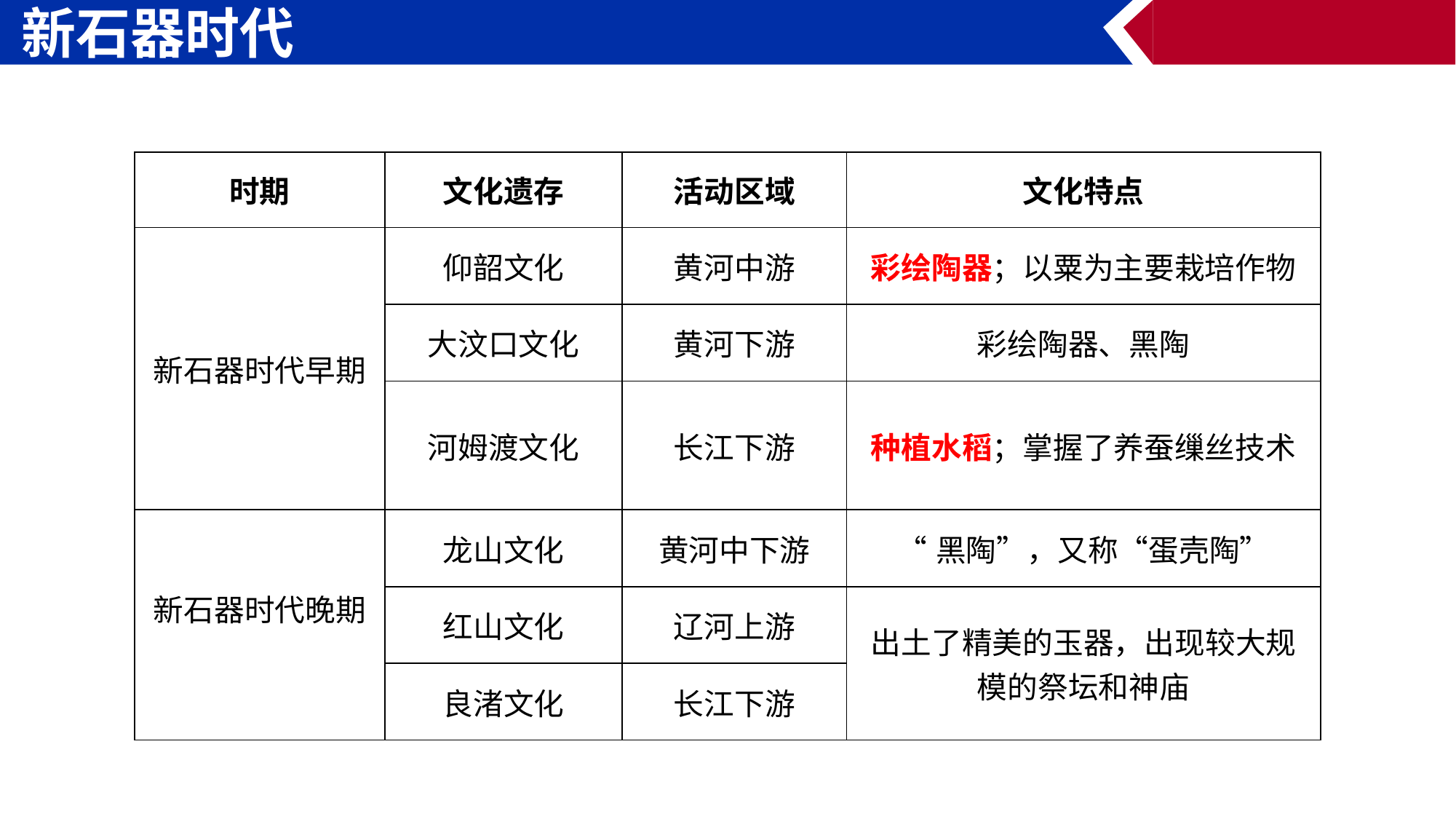

新石器时代
| 时期 | 文化遗存 | 活动区域 | 文化特点 |
| --- | --- | --- | --- |
| 新石器时代早期 | 仰韶文化 | 黄河中游 | 彩绘陶器；以粟为主要栽培作物 |
|  | 大汶口文化 | 黄河下游 | 彩绘陶器、黑陶 |
|  | 河姆渡文化 | 长江下游 | 种植水稻；掌握了养蚕缫丝技术 |
| 新石器时代晚期 | 龙山文化 | 黄河中下游 | “黑陶”，又称“蛋壳陶” |
|  | 红山文化 | 辽河上游 | 出土了精美的玉器，出现较大规模的祭坛和神庙 |
|  | 良渚文化 | 长江下游 |  |